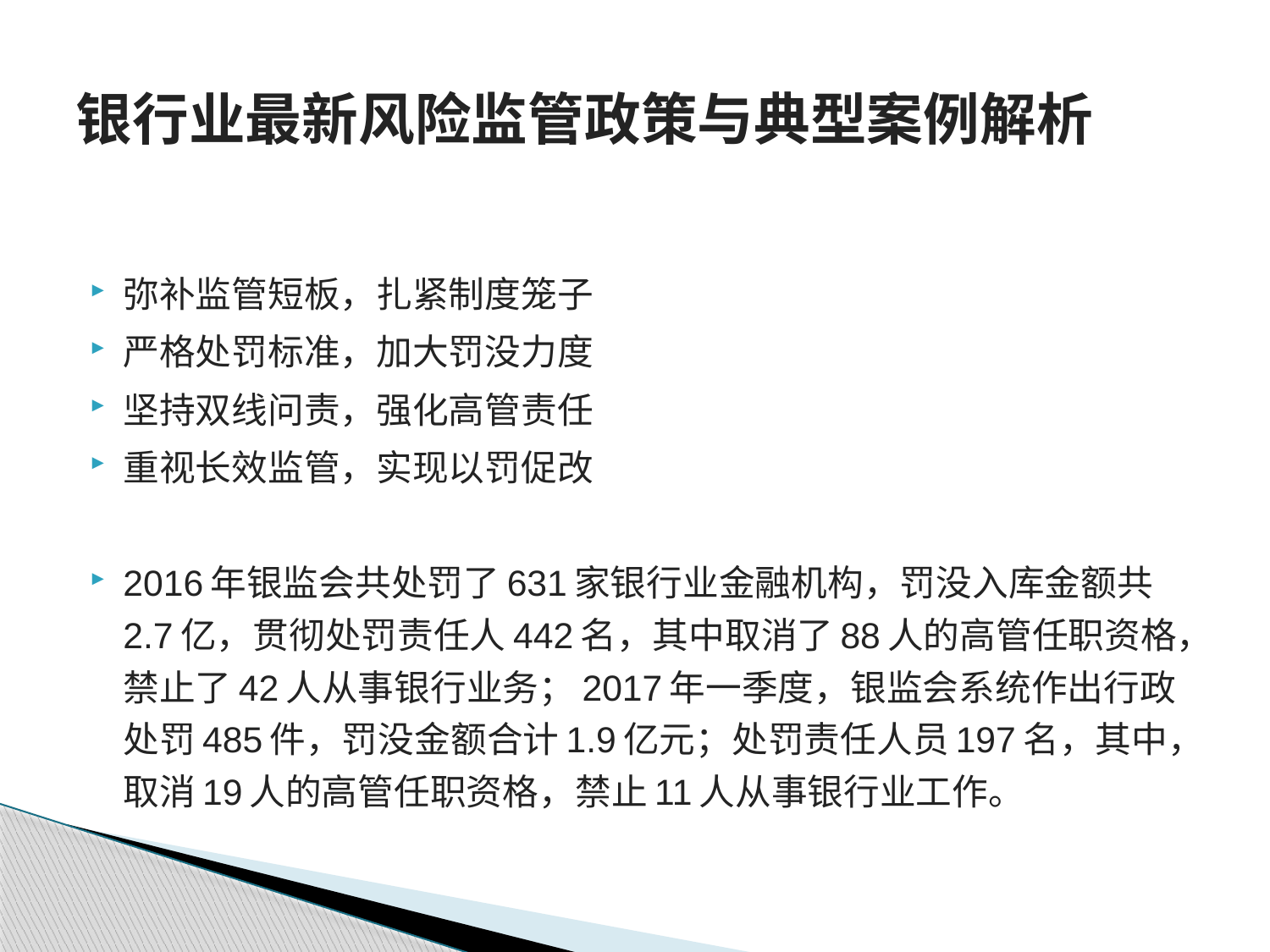

# 银行业最新风险监管政策与典型案例解析

弥补监管短板，扎紧制度笼子
严格处罚标准，加大罚没力度
坚持双线问责，强化高管责任
重视长效监管，实现以罚促改

2016年银监会共处罚了631家银行业金融机构，罚没入库金额共2.7亿，贯彻处罚责任人442名，其中取消了88人的高管任职资格，禁止了42人从事银行业务；2017年一季度，银监会系统作出行政处罚485件，罚没金额合计1.9亿元；处罚责任人员197名，其中，取消19人的高管任职资格，禁止11人从事银行业工作。